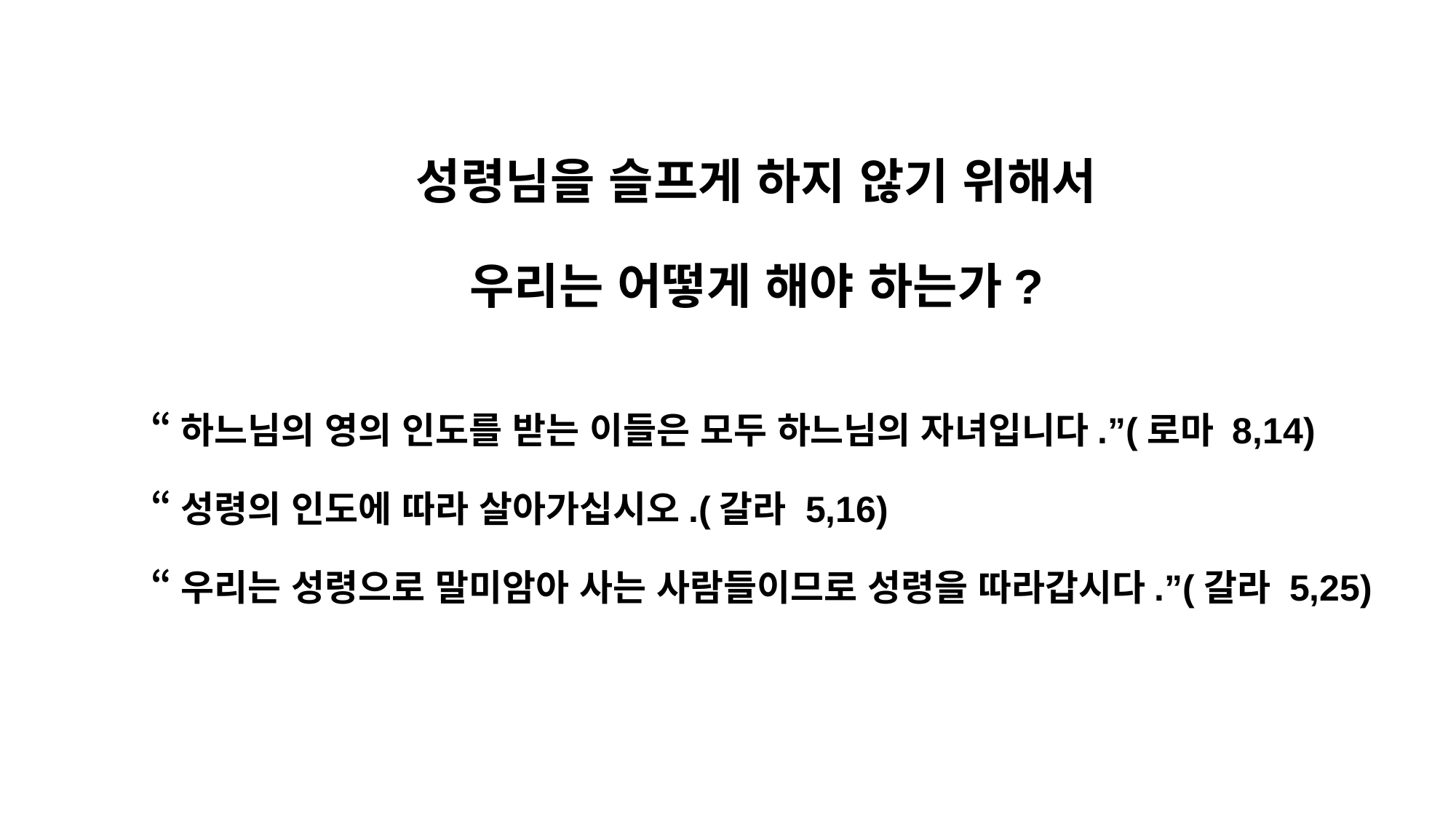

성령님을 슬프게 하지 않기 위해서
우리는 어떻게 해야 하는가?

“하느님의 영의 인도를 받는 이들은 모두 하느님의 자녀입니다.”(로마 8,14)
“성령의 인도에 따라 살아가십시오.(갈라 5,16)
“우리는 성령으로 말미암아 사는 사람들이므로 성령을 따라갑시다.”(갈라 5,25)